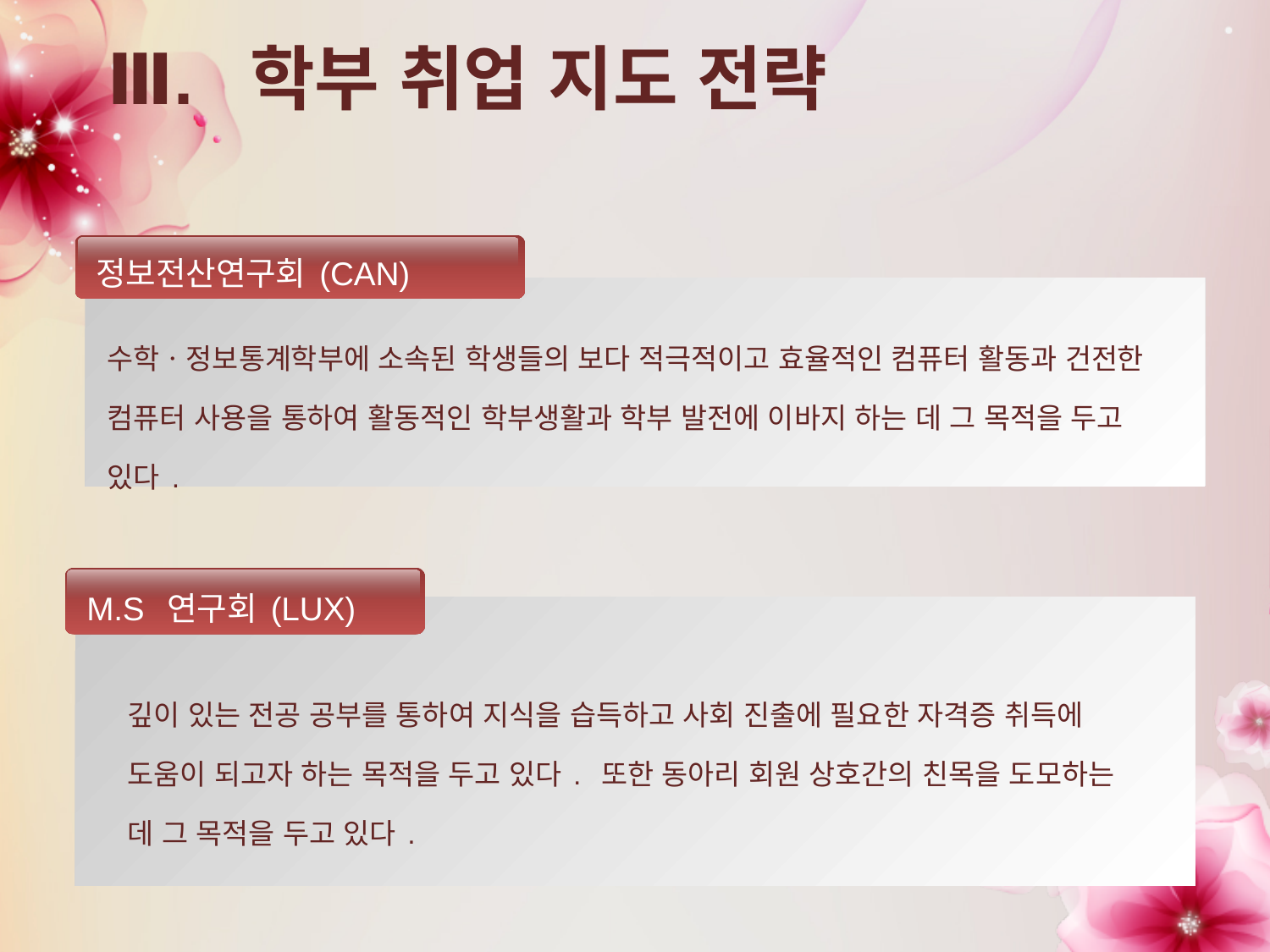

# Ⅲ.  학부 취업 지도 전략

정보전산연구회(CAN)

수학ㆍ정보통계학부에 소속된 학생들의 보다 적극적이고 효율적인 컴퓨터 활동과 건전한 컴퓨터 사용을 통하여 활동적인 학부생활과 학부 발전에 이바지 하는 데 그 목적을 두고 있다.
 M.S 연구회(LUX)

깊이 있는 전공 공부를 통하여 지식을 습득하고 사회 진출에 필요한 자격증 취득에 도움이 되고자 하는 목적을 두고 있다. 또한 동아리 회원 상호간의 친목을 도모하는 데 그 목적을 두고 있다.